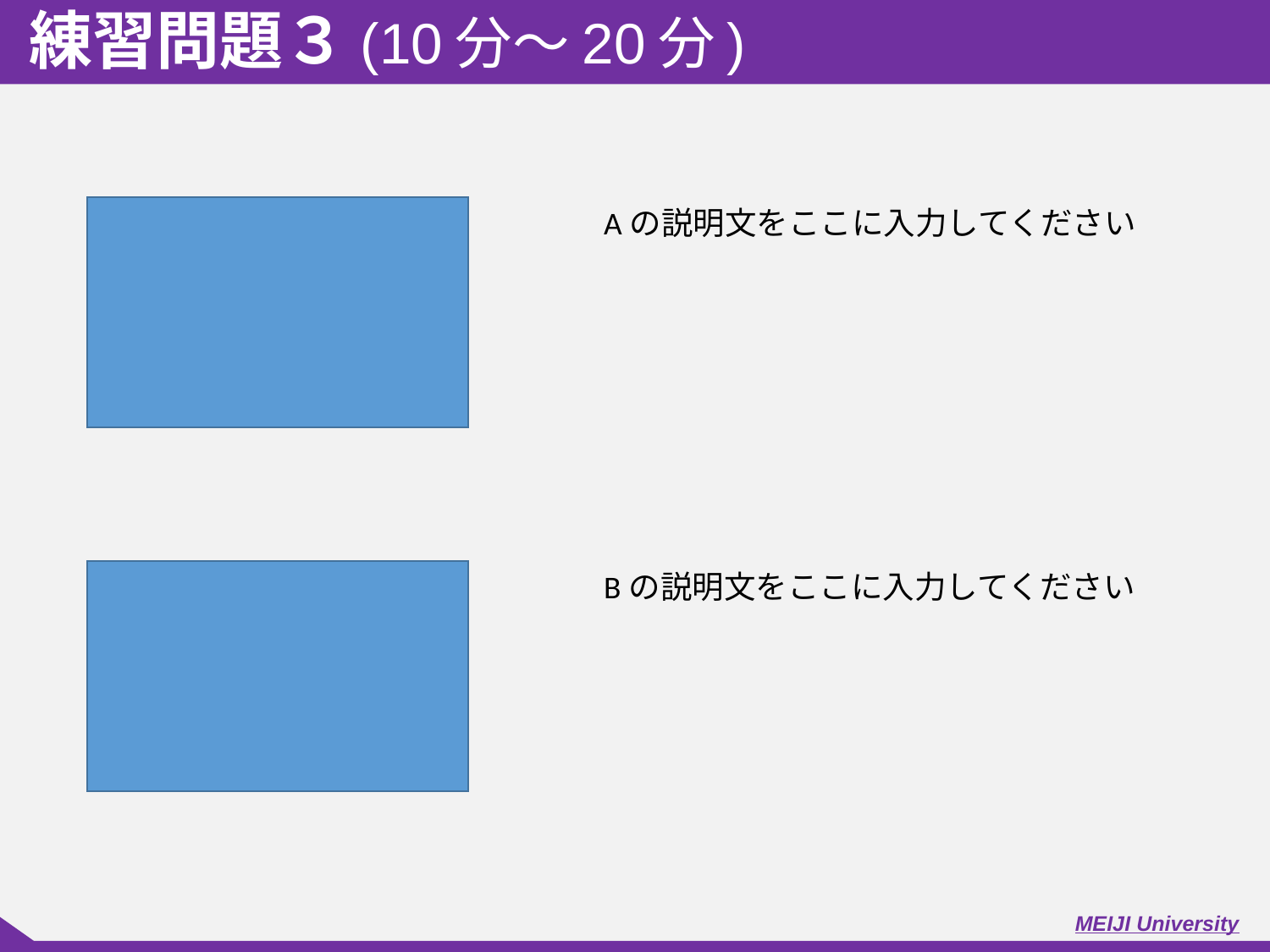

# 練習問題３(10分～20分)

Aの説明文をここに入力してください

Bの説明文をここに入力してください